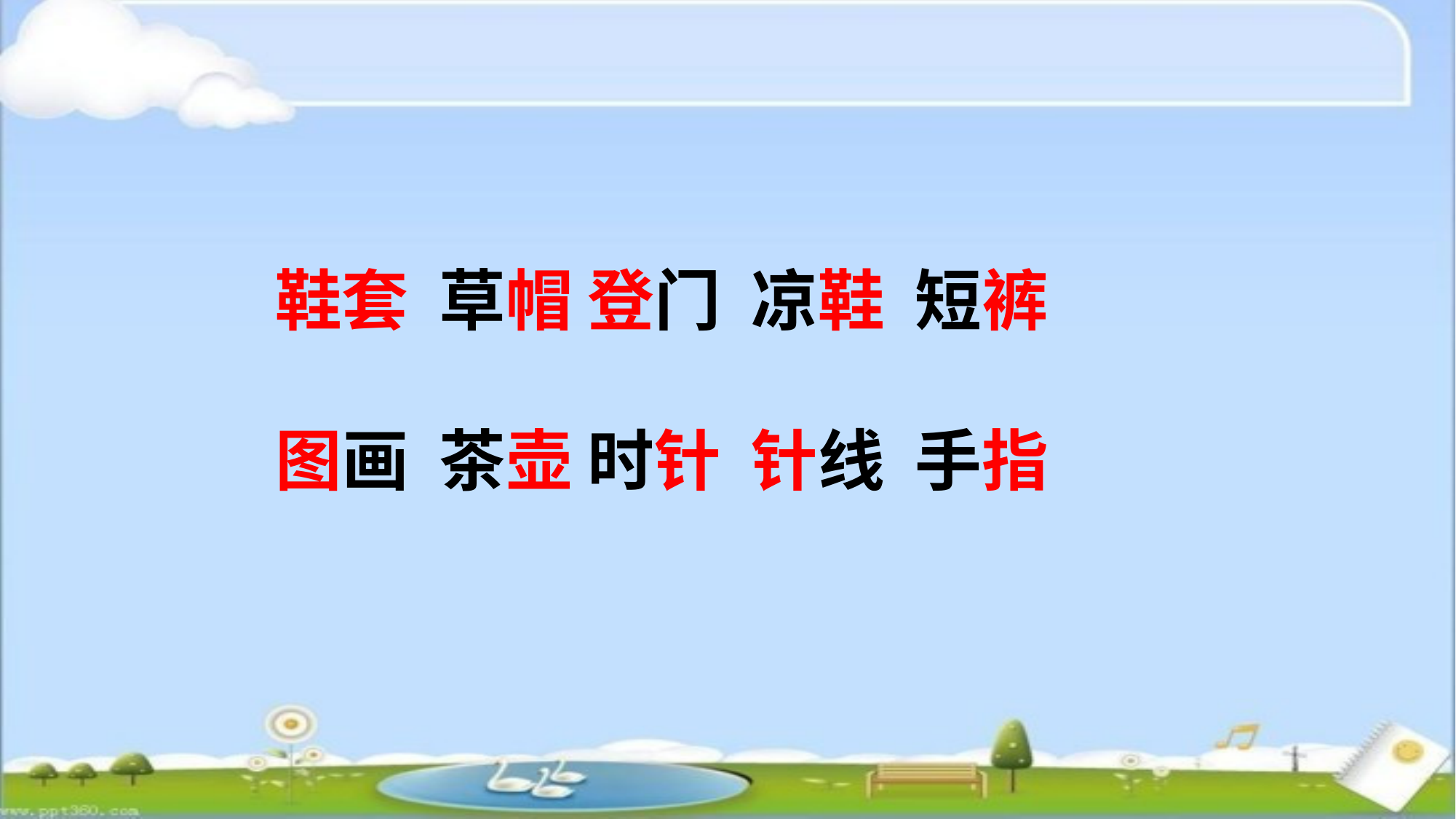

鞋套  草帽 登门  凉鞋  短裤

图画  茶壶 时针  针线  手指